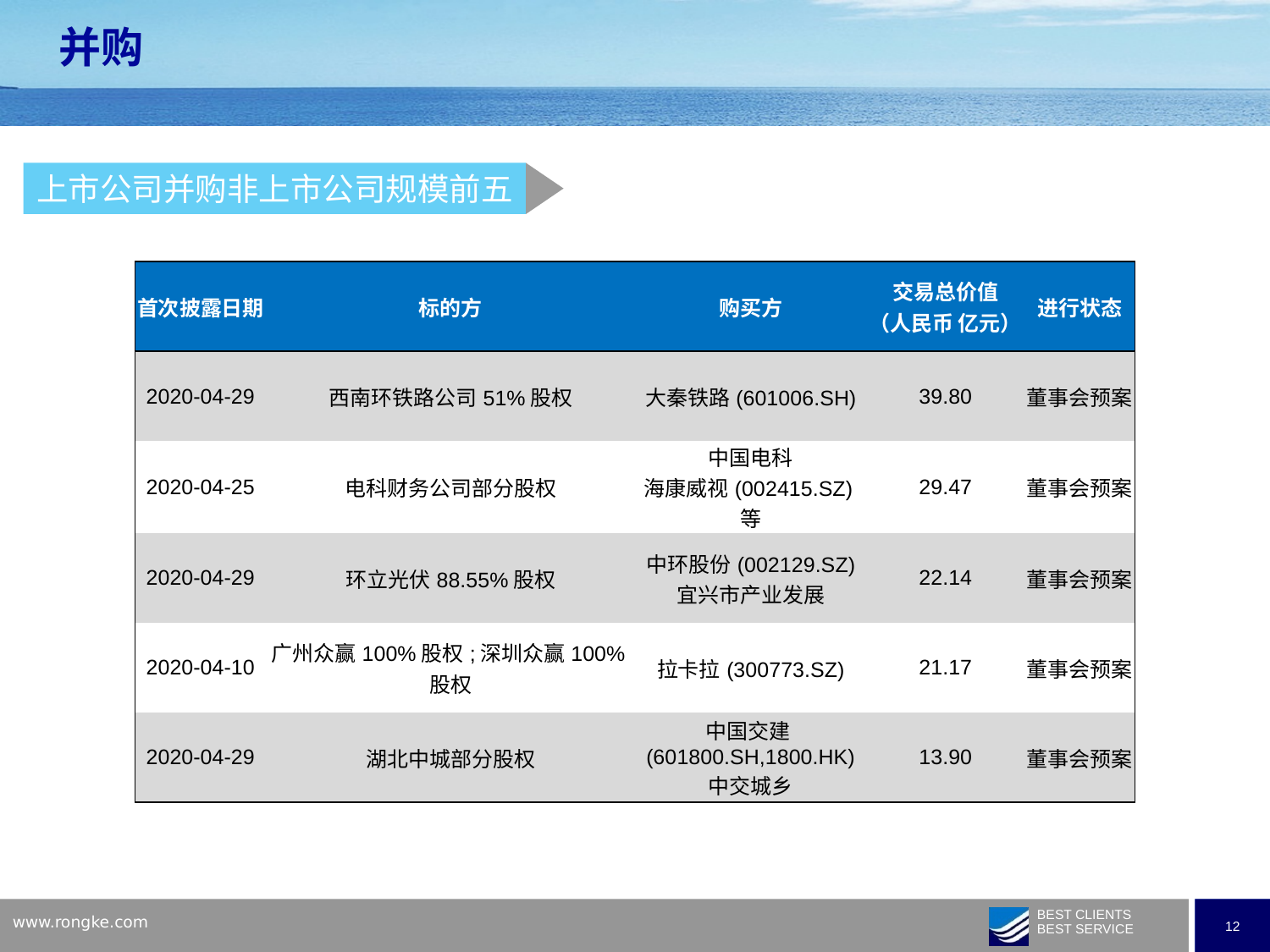

并购
上市公司并购非上市公司规模前五

| 首次披露日期 | 标的方 | 购买方 | 交易总价值 （人民币 亿元） | 进行状态 |
| --- | --- | --- | --- | --- |
| 2020-04-29 | 西南环铁路公司51%股权 | 大秦铁路(601006.SH) | 39.80 | 董事会预案 |
| 2020-04-25 | 电科财务公司部分股权 | 中国电科 海康威视(002415.SZ)等 | 29.47 | 董事会预案 |
| 2020-04-29 | 环立光伏88.55%股权 | 中环股份(002129.SZ) 宜兴市产业发展 | 22.14 | 董事会预案 |
| 2020-04-10 | 广州众赢100%股权;深圳众赢100%股权 | 拉卡拉(300773.SZ) | 21.17 | 董事会预案 |
| 2020-04-29 | 湖北中城部分股权 | 中国交建(601800.SH,1800.HK) 中交城乡 | 13.90 | 董事会预案 |